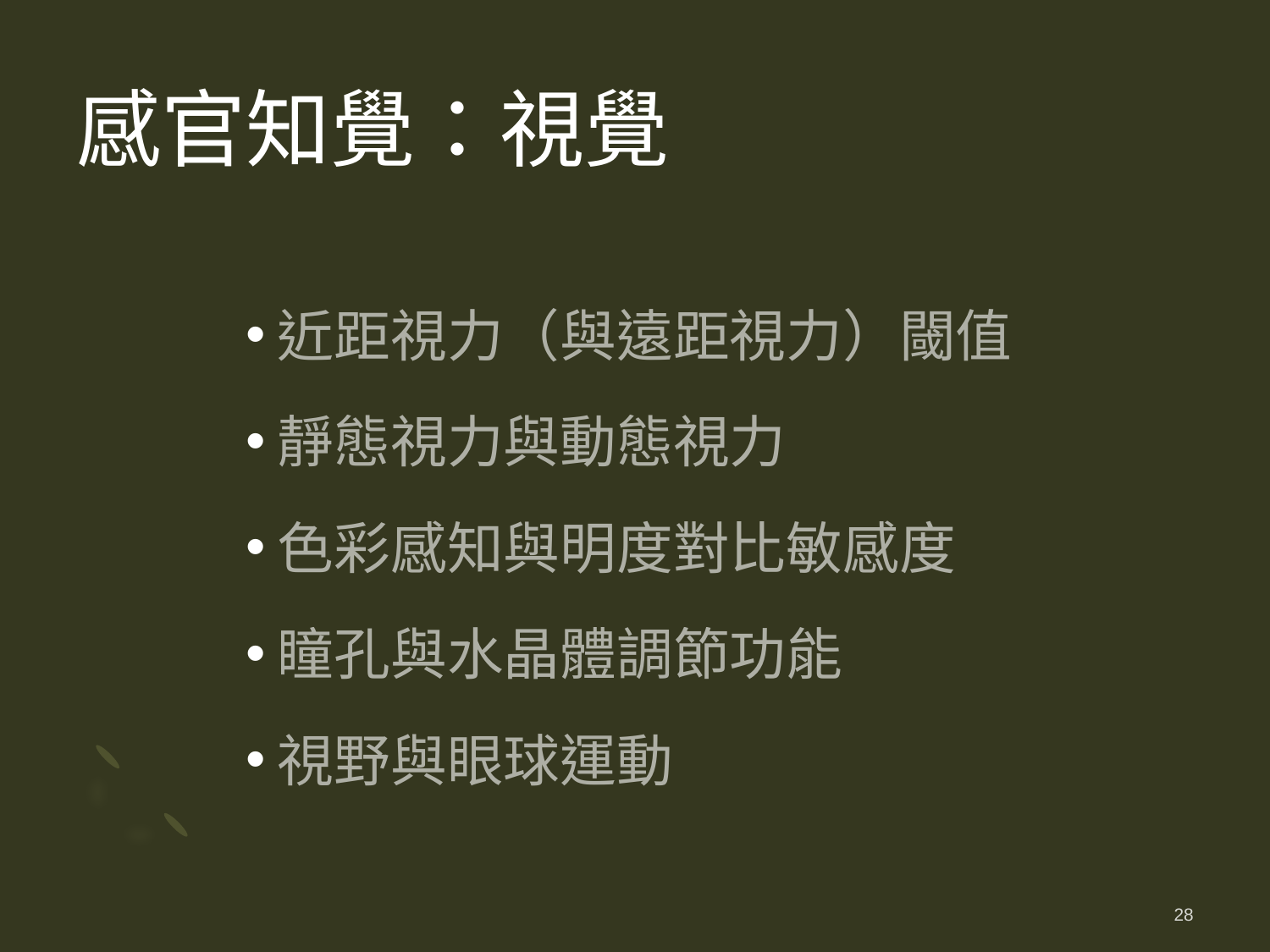

# 感官知覺：視覺
近距視力（與遠距視力）閾值
靜態視力與動態視力
色彩感知與明度對比敏感度
瞳孔與水晶體調節功能
視野與眼球運動
28